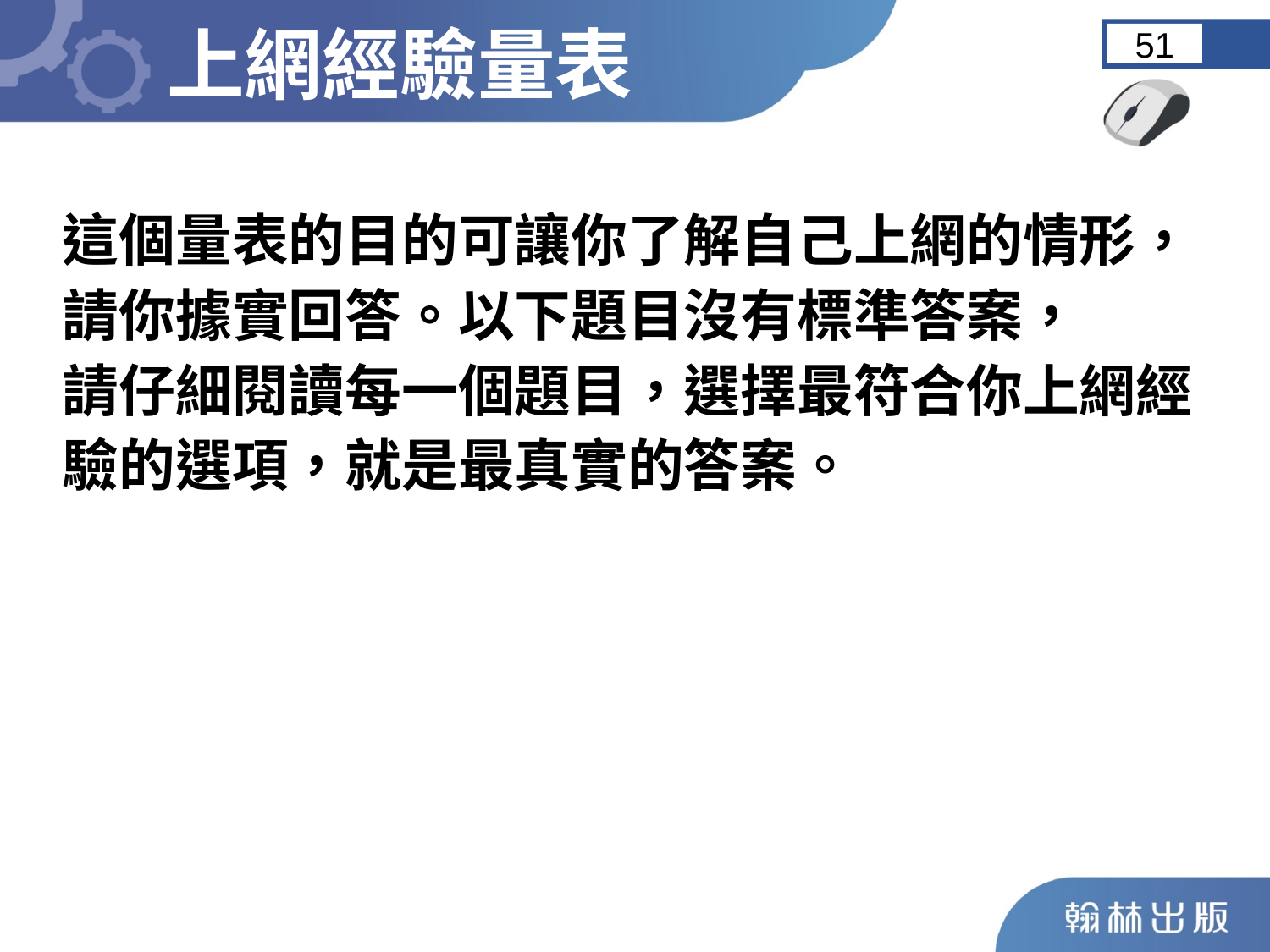

上網經驗量表

51
這個量表的目的可讓你了解自己上網的情形，
請你據實回答。以下題目沒有標準答案，
請仔細閱讀每一個題目，選擇最符合你上網經
驗的選項，就是最真實的答案。